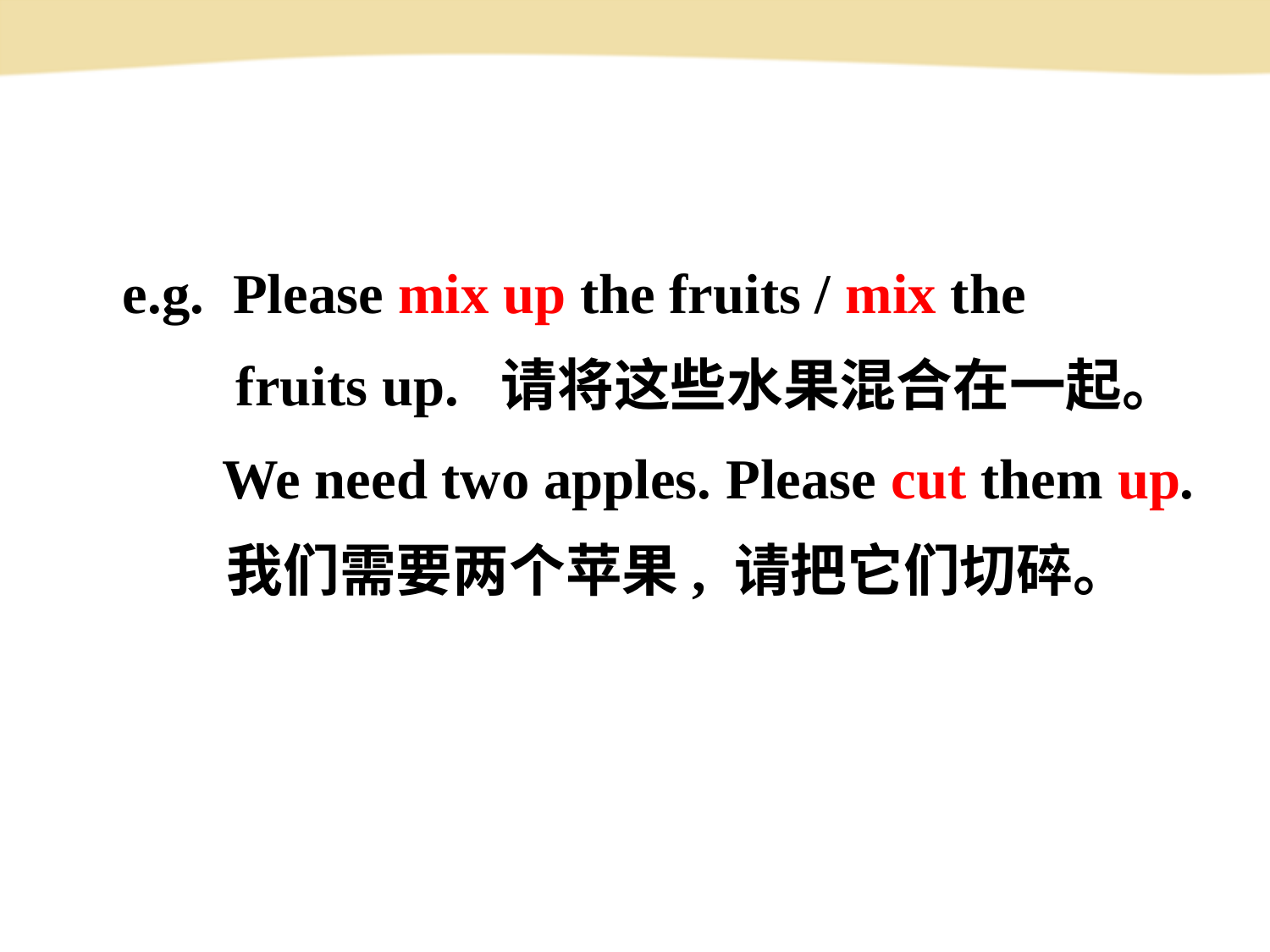

e.g.  Please mix up the fruits / mix the
        fruits up.  请将这些水果混合在一起。
       We need two apples. Please cut them up.
       我们需要两个苹果, 请把它们切碎。